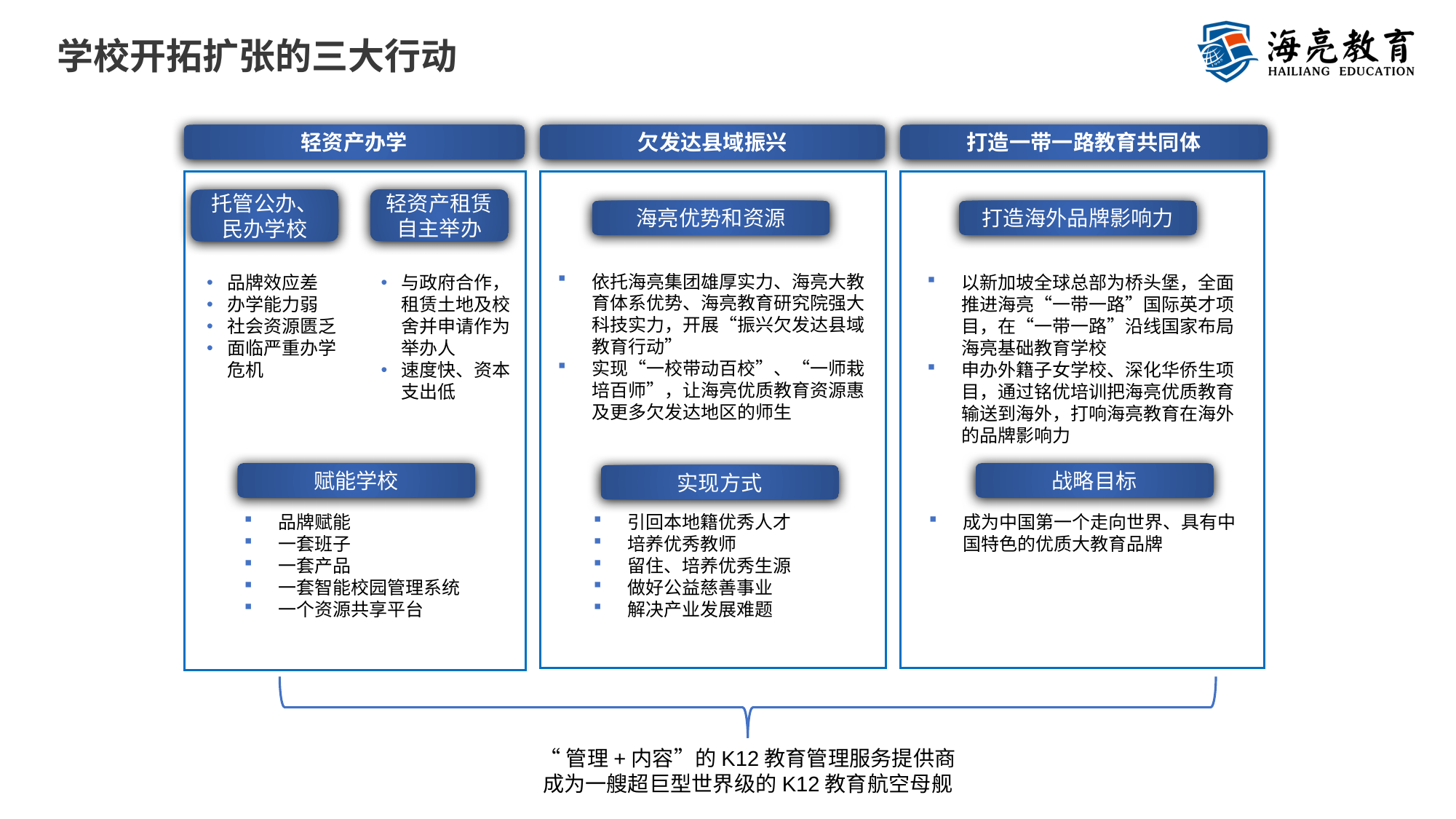

# 学校开拓扩张的三大行动
轻资产办学
欠发达县域振兴
打造一带一路教育共同体

轻资产租赁自主举办
托管公办、民办学校
海亮优势和资源
打造海外品牌影响力

依托海亮集团雄厚实力、海亮大教育体系优势、海亮教育研究院强大科技实力，开展“振兴欠发达县域教育行动”
实现“一校带动百校”、“一师栽培百师”，让海亮优质教育资源惠及更多欠发达地区的师生
品牌效应差
办学能力弱
社会资源匮乏
面临严重办学危机
与政府合作，租赁土地及校舍并申请作为举办人
速度快、资本支出低
以新加坡全球总部为桥头堡，全面推进海亮“一带一路”国际英才项目，在“一带一路”沿线国家布局海亮基础教育学校
申办外籍子女学校、深化华侨生项目，通过铭优培训把海亮优质教育输送到海外，打响海亮教育在海外的品牌影响力
赋能学校
战略目标
实现方式
品牌赋能
一套班子
一套产品
一套智能校园管理系统
一个资源共享平台
引回本地籍优秀人才
培养优秀教师
留住、培养优秀生源
做好公益慈善事业
解决产业发展难题
成为中国第一个走向世界、具有中国特色的优质大教育品牌
“管理+内容”的K12教育管理服务提供商
成为一艘超巨型世界级的K12教育航空母舰